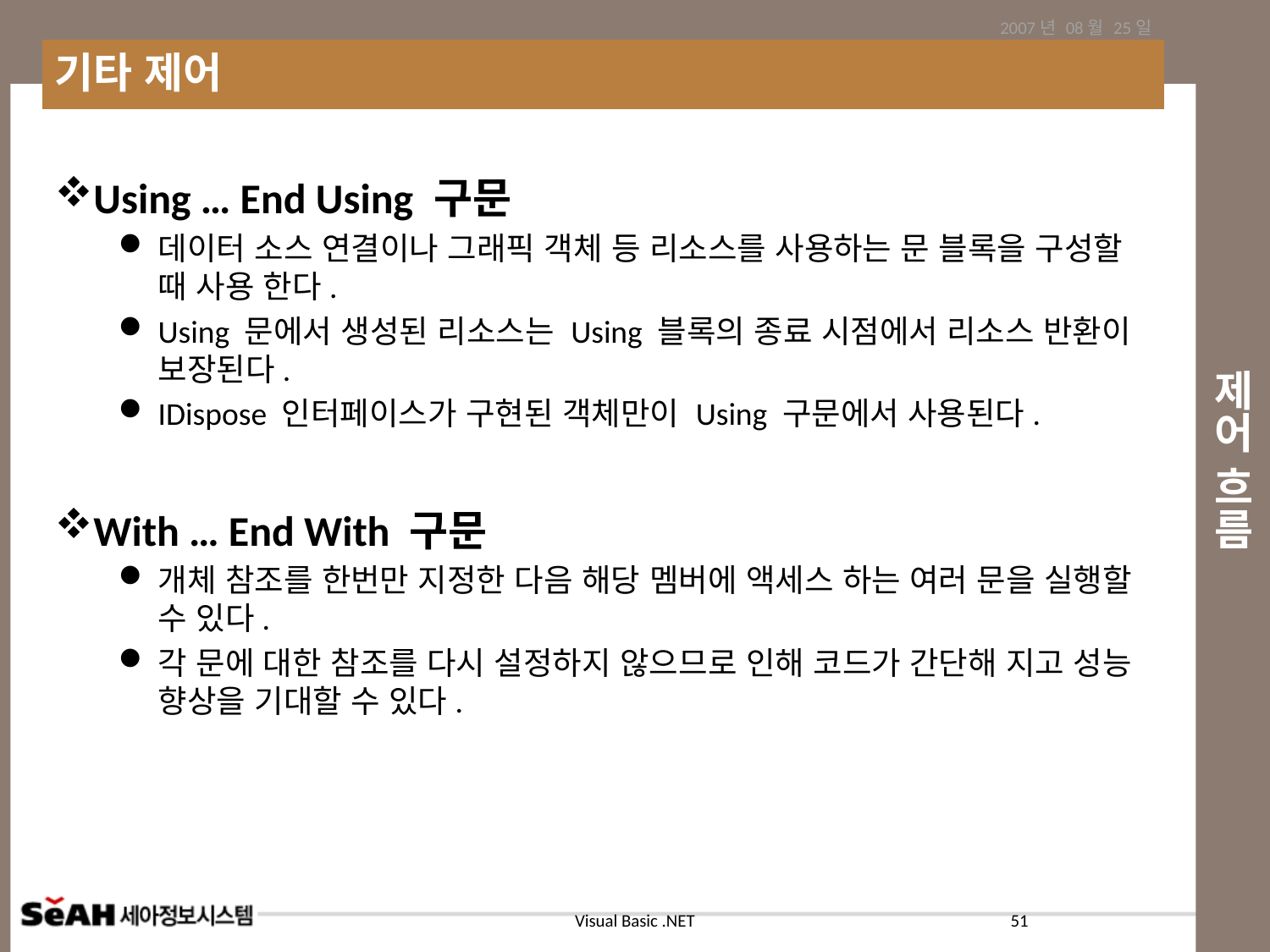

2007년 08월 25일
기타 제어
# 제어 흐름

Using … End Using 구문
데이터 소스 연결이나 그래픽 객체 등 리소스를 사용하는 문 블록을 구성할 때 사용 한다.
Using 문에서 생성된 리소스는 Using 블록의 종료 시점에서 리소스 반환이 보장된다.
IDispose 인터페이스가 구현된 객체만이 Using 구문에서 사용된다.

With … End With 구문
개체 참조를 한번만 지정한 다음 해당 멤버에 액세스 하는 여러 문을 실행할 수 있다.
각 문에 대한 참조를 다시 설정하지 않으므로 인해 코드가 간단해 지고 성능 향상을 기대할 수 있다.
51
Visual Basic .NET